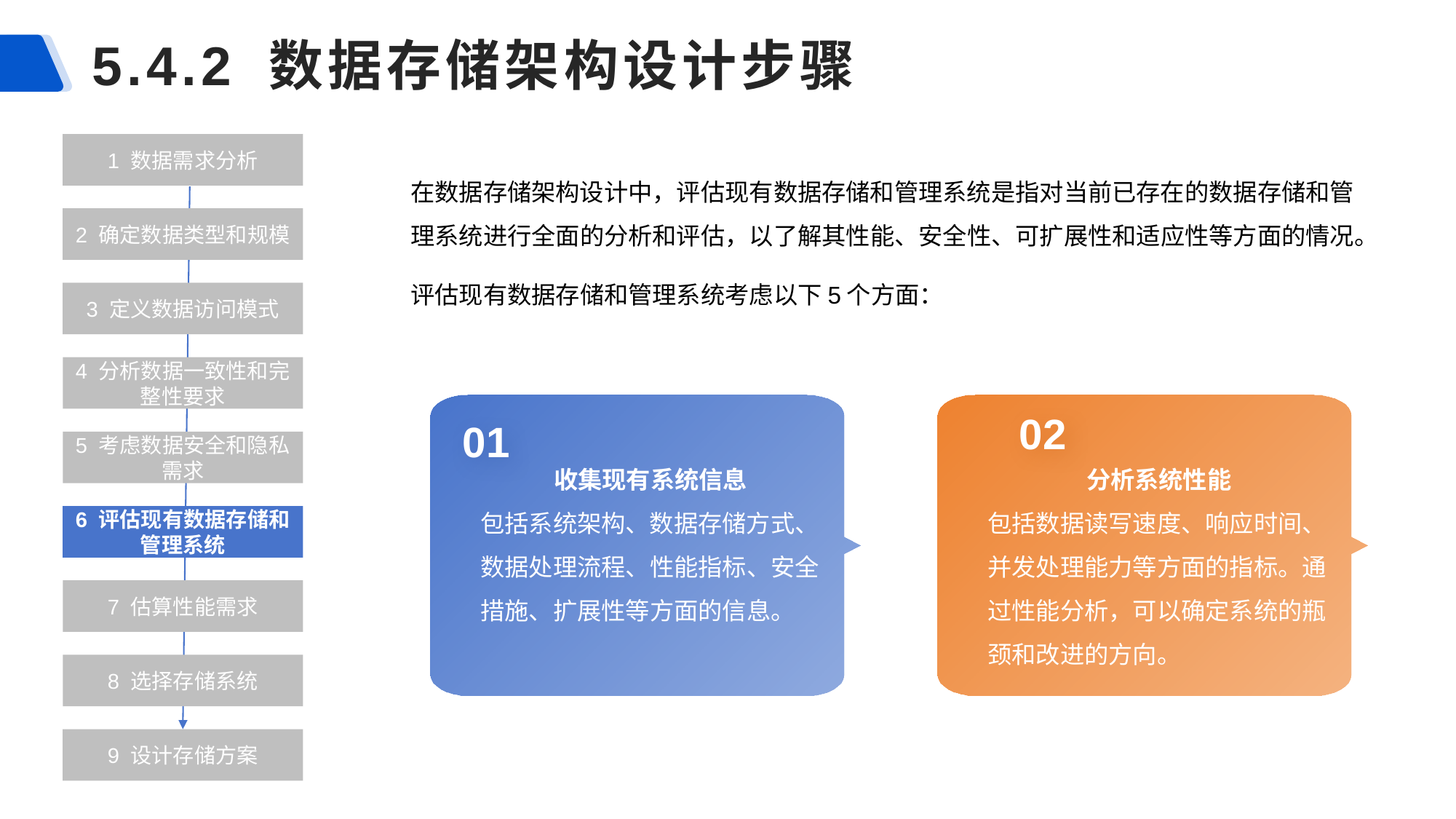

# 5.4.2 数据存储架构设计步骤
1 数据需求分析
在数据存储架构设计中，评估现有数据存储和管理系统是指对当前已存在的数据存储和管理系统进行全面的分析和评估，以了解其性能、安全性、可扩展性和适应性等方面的情况。
评估现有数据存储和管理系统考虑以下5个方面：
2 确定数据类型和规模
3 定义数据访问模式
4 分析数据一致性和完整性要求
收集现有系统信息
包括系统架构、数据存储方式、数据处理流程、性能指标、安全措施、扩展性等方面的信息。
分析系统性能
包括数据读写速度、响应时间、并发处理能力等方面的指标。通过性能分析，可以确定系统的瓶颈和改进的方向。

02
01
5 考虑数据安全和隐私需求
6 评估现有数据存储和管理系统
7 估算性能需求
8 选择存储系统
9 设计存储方案